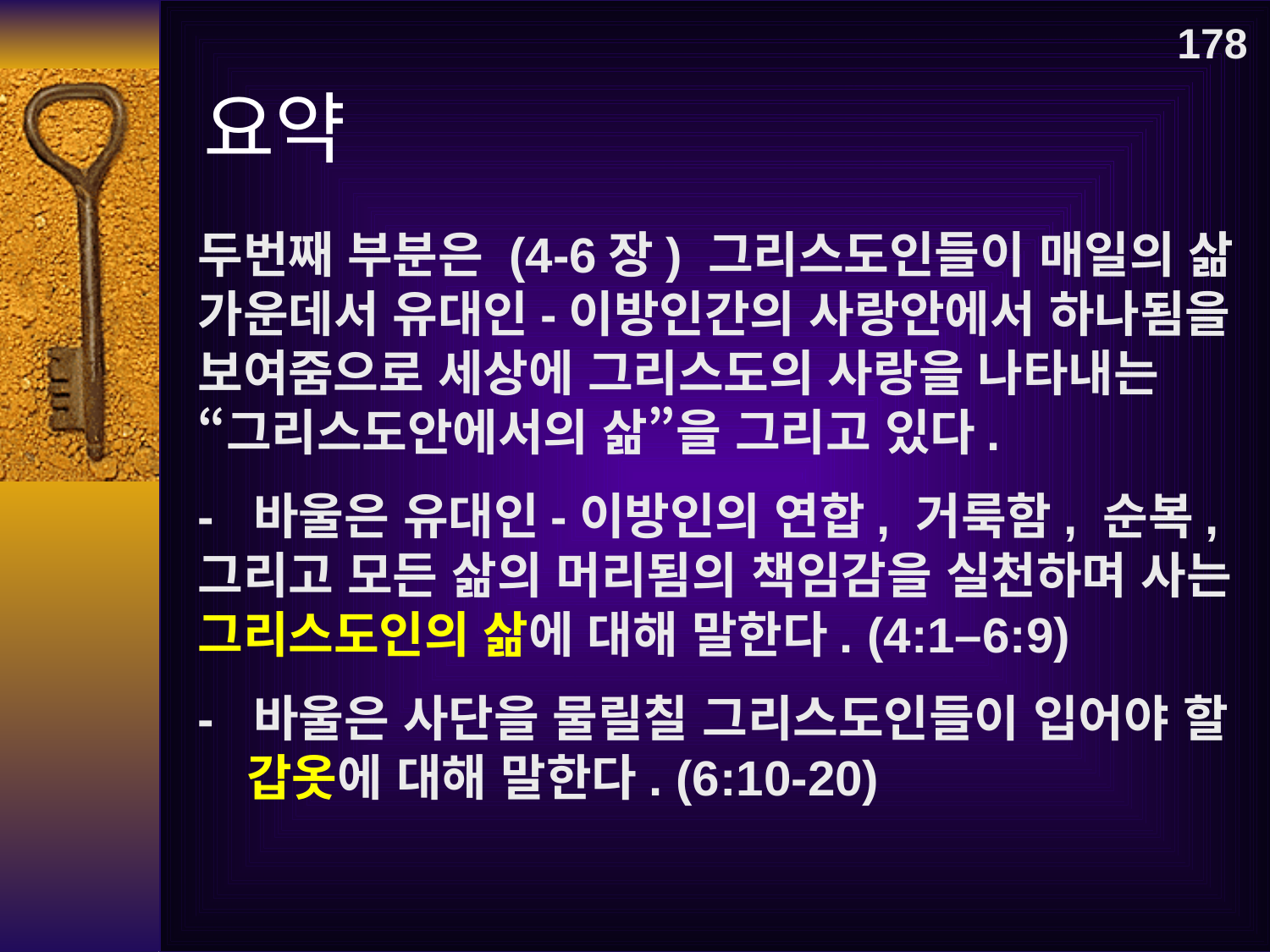

178
요약
두번째 부분은 (4-6장) 그리스도인들이 매일의 삶 가운데서 유대인-이방인간의 사랑안에서 하나됨을 보여줌으로 세상에 그리스도의 사랑을 나타내는 “그리스도안에서의 삶”을 그리고 있다.
-  바울은 유대인-이방인의 연합, 거룩함, 순복, 그리고 모든 삶의 머리됨의 책임감을 실천하며 사는 그리스도인의 삶에 대해 말한다. (4:1–6:9)
-  바울은 사단을 물릴칠 그리스도인들이 입어야 할 갑옷에 대해 말한다. (6:10-20)